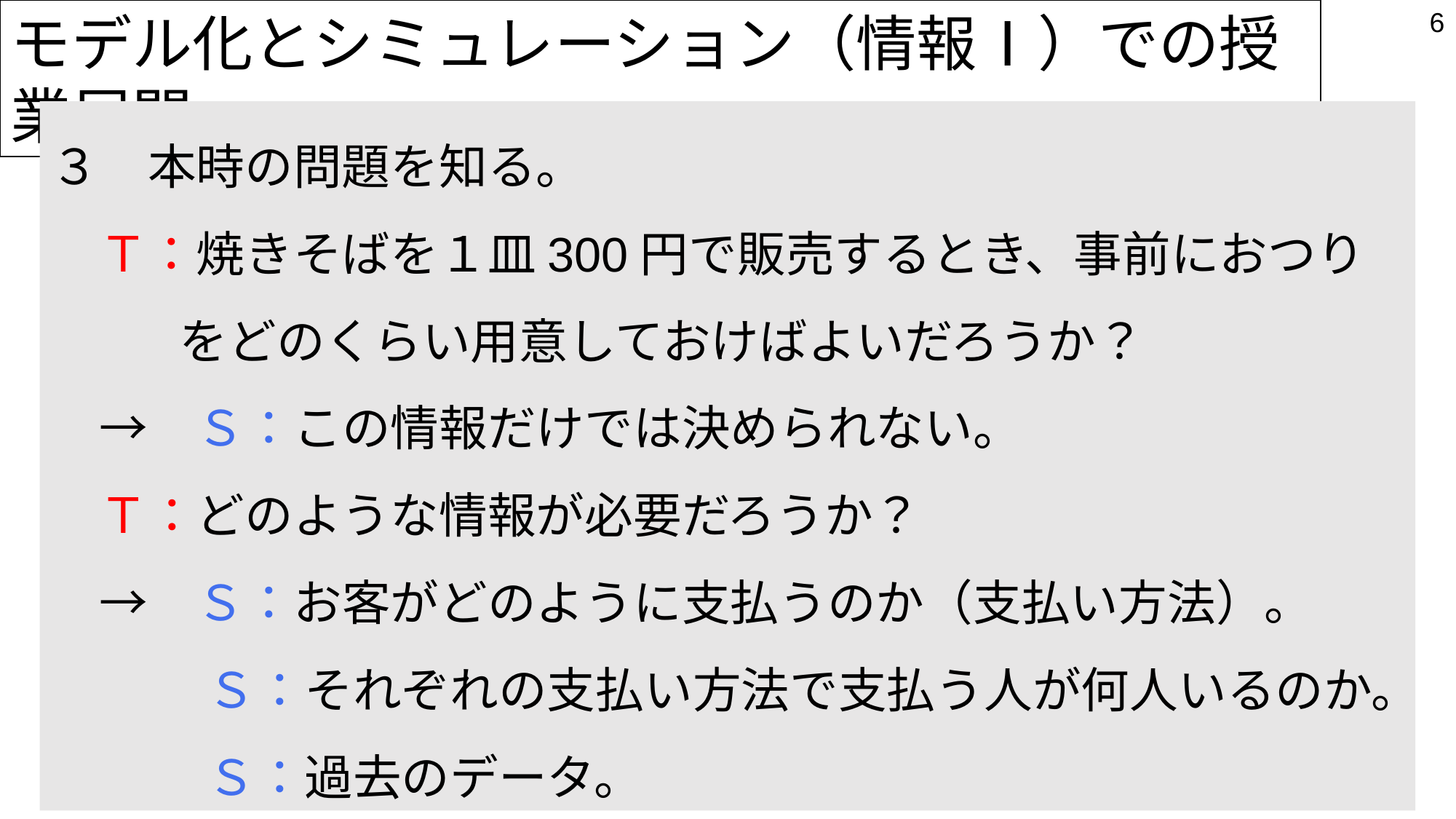

モデル化とシミュレーション（情報Ⅰ）での授業展開
6
３　本時の問題を知る。
　Ｔ：焼きそばを１皿300円で販売するとき、事前におつりをどのくらい用意しておけばよいだろうか？
　→　Ｓ：この情報だけでは決められない。
　Ｔ：どのような情報が必要だろうか？
　→　Ｓ：お客がどのように支払うのか（支払い方法）。
　　　 Ｓ：それぞれの支払い方法で支払う人が何人いるのか。
　　　 Ｓ：過去のデータ。